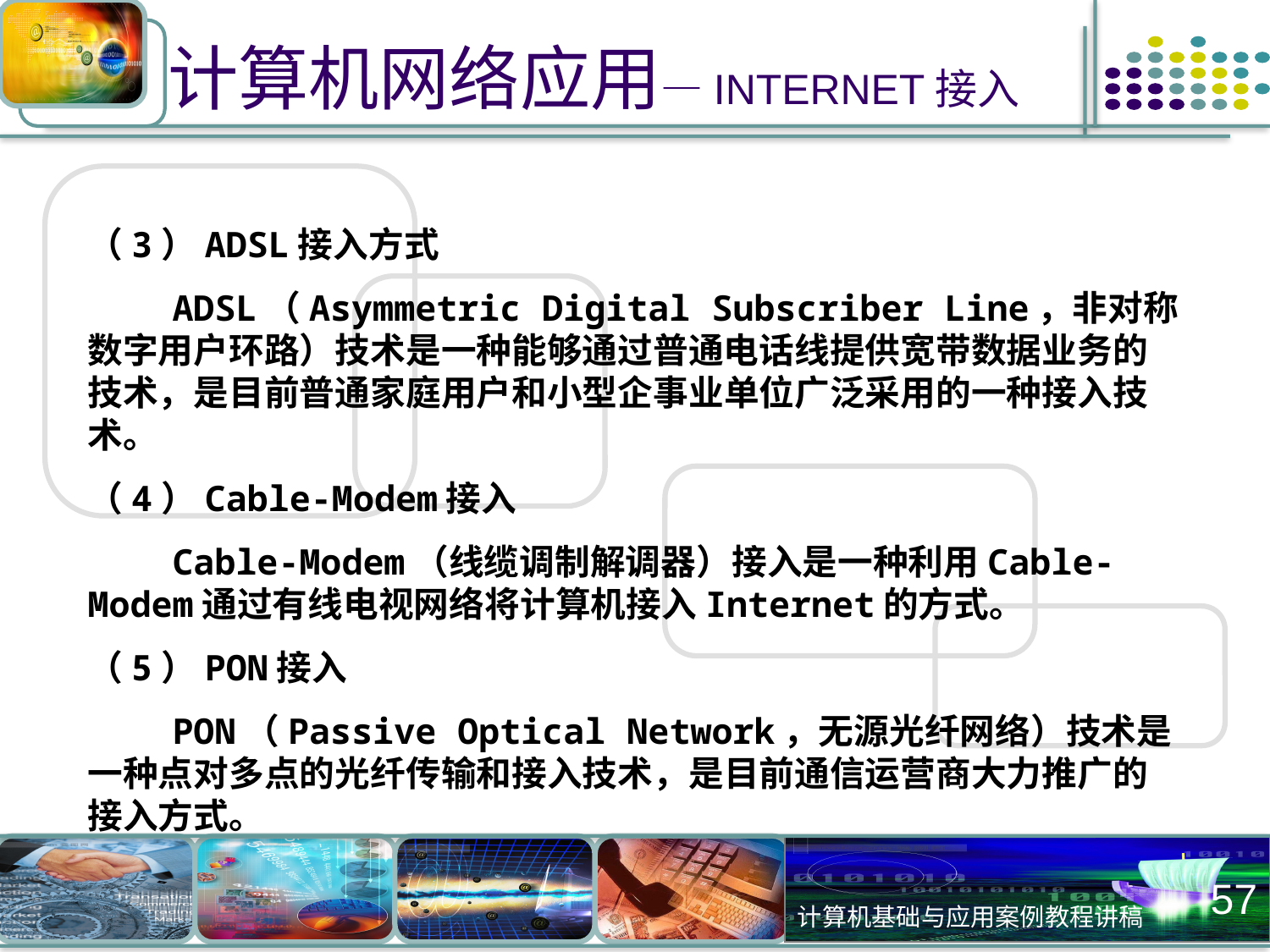

# 计算机网络应用—INTERNET接入
（3）ADSL接入方式
    ADSL（Asymmetric Digital Subscriber Line，非对称数字用户环路）技术是一种能够通过普通电话线提供宽带数据业务的技术，是目前普通家庭用户和小型企事业单位广泛采用的一种接入技术。
（4）Cable-Modem接入
    Cable-Modem（线缆调制解调器）接入是一种利用Cable-Modem通过有线电视网络将计算机接入Internet的方式。
（5）PON接入
    PON（Passive Optical Network，无源光纤网络）技术是一种点对多点的光纤传输和接入技术，是目前通信运营商大力推广的接入方式。
57